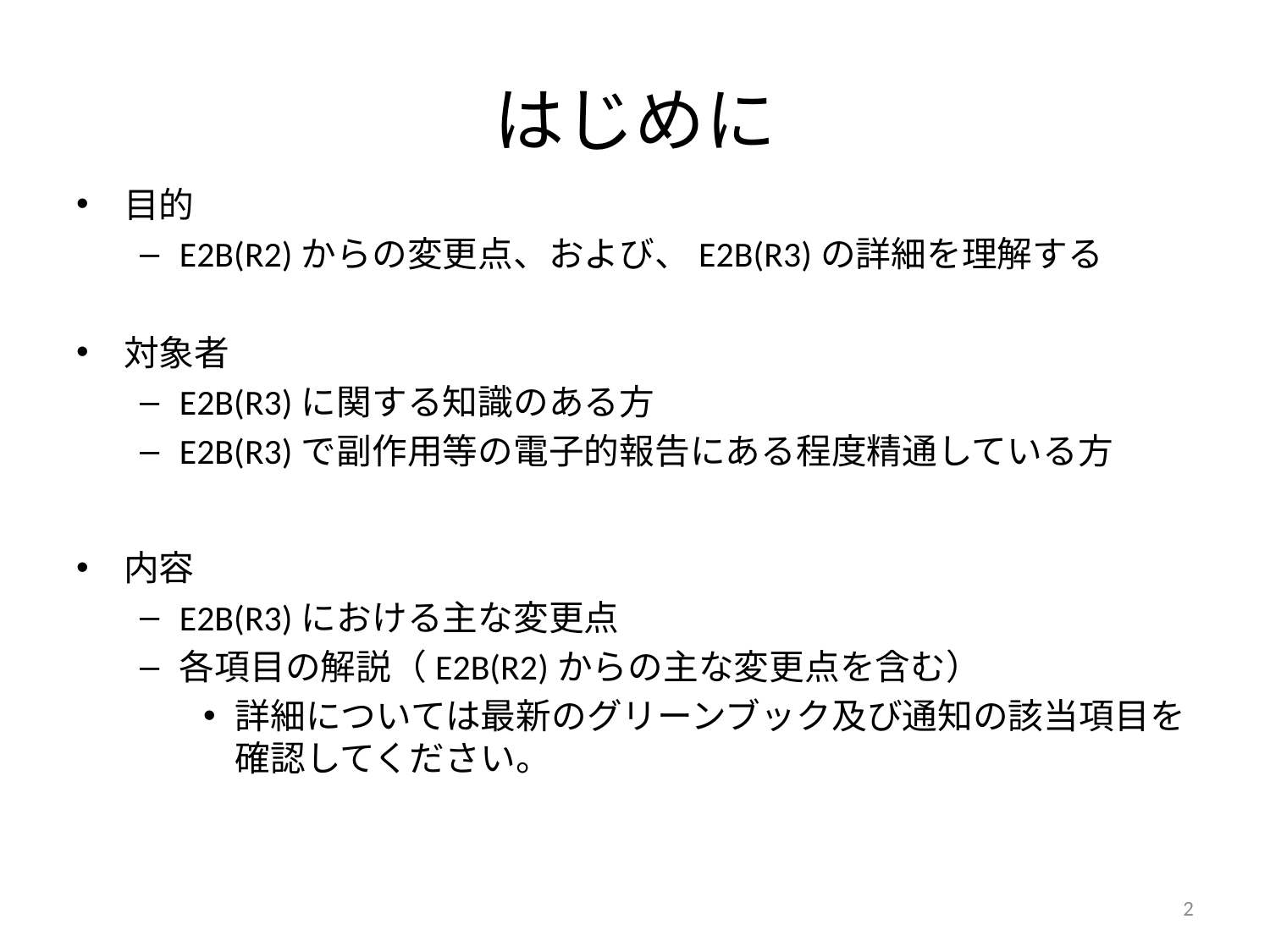

# はじめに
目的
E2B(R2)からの変更点、および、E2B(R3)の詳細を理解する

対象者
E2B(R3)に関する知識のある方
E2B(R3)で副作用等の電子的報告にある程度精通している方

内容
E2B(R3)における主な変更点
各項目の解説（E2B(R2)からの主な変更点を含む）
詳細については最新のグリーンブック及び通知の該当項目を確認してください。
2